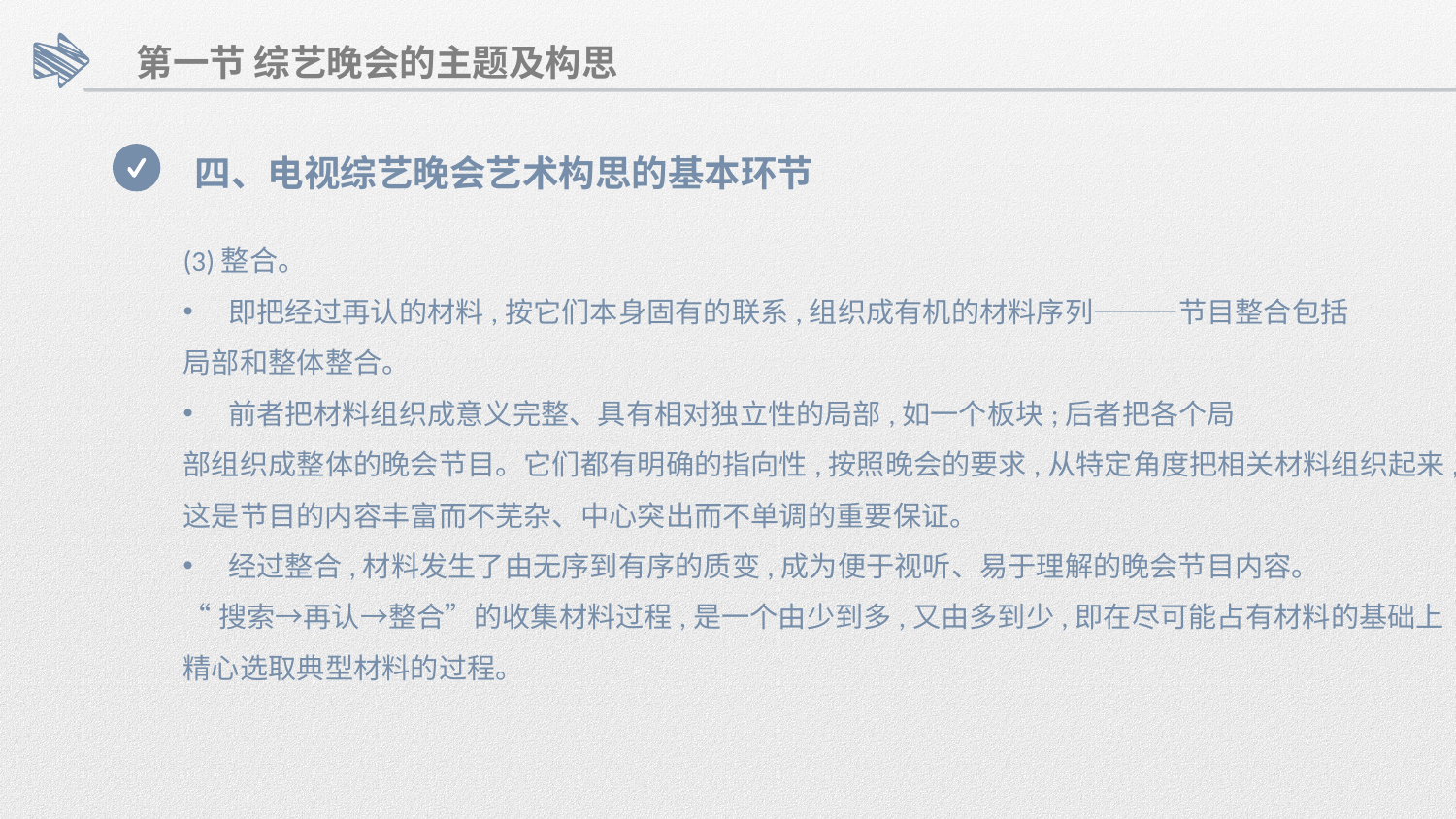

第一节 综艺晚会的主题及构思
四、电视综艺晚会艺术构思的基本环节

(3)整合。
即把经过再认的材料,按它们本身固有的联系,组织成有机的材料序列———节目整合包括
局部和整体整合。
前者把材料组织成意义完整、具有相对独立性的局部,如一个板块;后者把各个局
部组织成整体的晚会节目。它们都有明确的指向性,按照晚会的要求,从特定角度把相关材料组织起来,
这是节目的内容丰富而不芜杂、中心突出而不单调的重要保证。
经过整合,材料发生了由无序到有序的质变,成为便于视听、易于理解的晚会节目内容。
“搜索→再认→整合”的收集材料过程,是一个由少到多,又由多到少,即在尽可能占有材料的基础上
精心选取典型材料的过程。